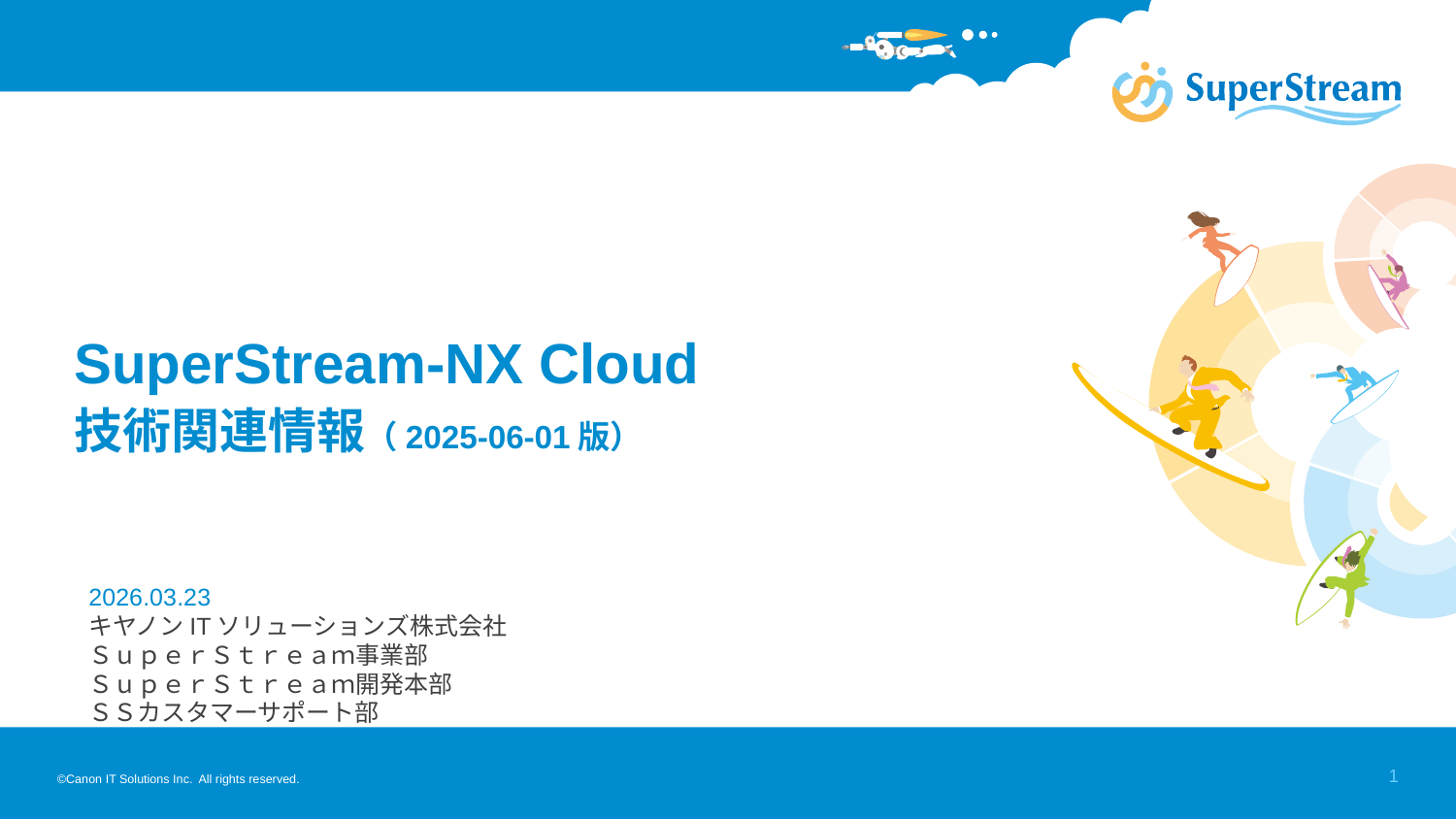

# SuperStream-NX Cloud 技術関連情報（2025-06-01版）
2026.03.23
キヤノンITソリューションズ株式会社
ＳｕｐｅｒＳｔｒｅａｍ事業部
ＳｕｐｅｒＳｔｒｅａｍ開発本部
ＳＳカスタマーサポート部
©Canon IT Solutions Inc.  All rights reserved.
1